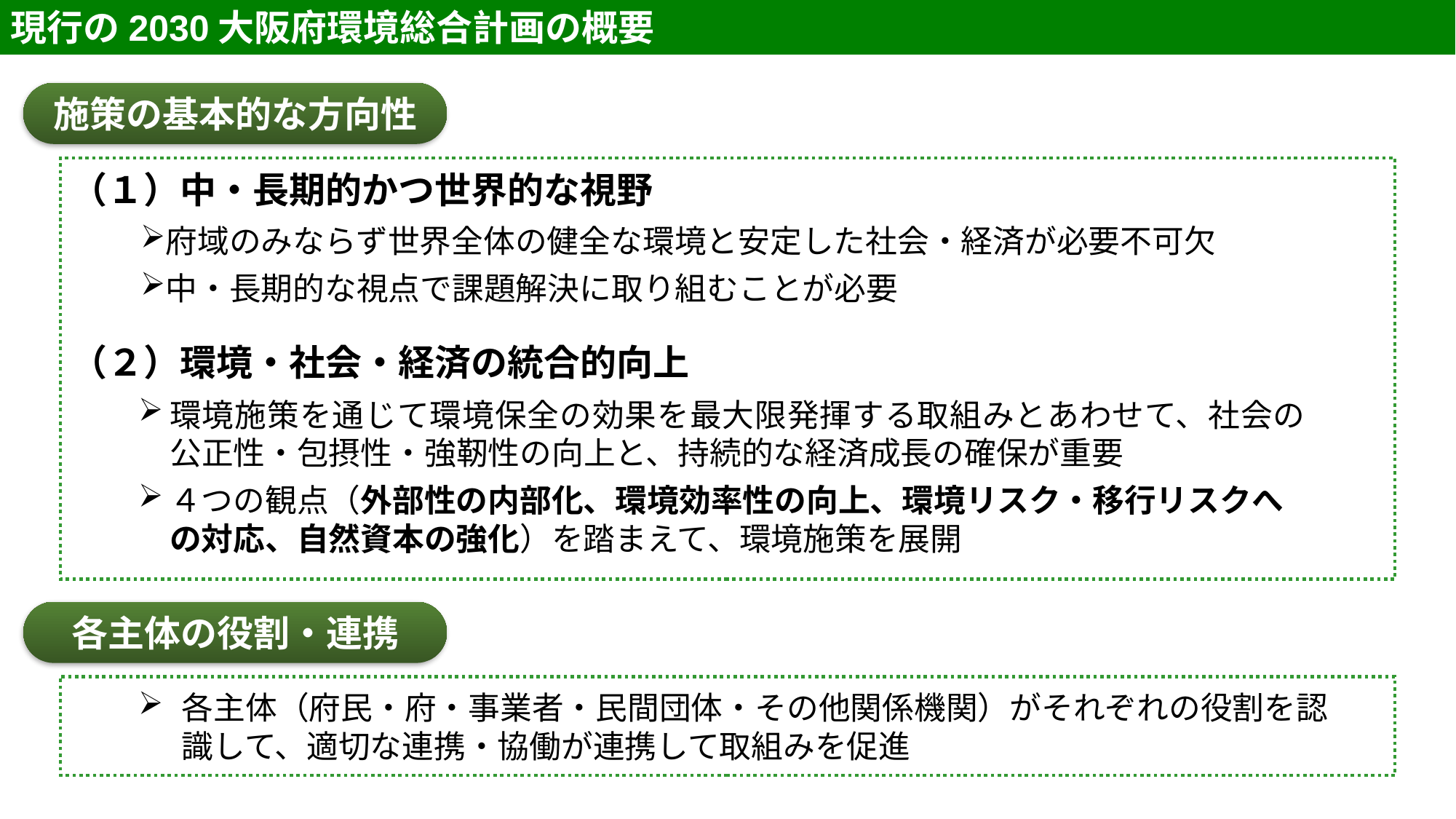

現行の2030大阪府環境総合計画の概要
施策の基本的な方向性

（１）中・長期的かつ世界的な視野
府域のみならず世界全体の健全な環境と安定した社会・経済が必要不可欠
中・長期的な視点で課題解決に取り組むことが必要
（２）環境・社会・経済の統合的向上
環境施策を通じて環境保全の効果を最大限発揮する取組みとあわせて、社会の公正性・包摂性・強靭性の向上と、持続的な経済成長の確保が重要
４つの観点（外部性の内部化、環境効率性の向上、環境リスク・移行リスクへの対応、自然資本の強化）を踏まえて、環境施策を展開
各主体の役割・連携

各主体（府民・府・事業者・民間団体・その他関係機関）がそれぞれの役割を認識して、適切な連携・協働が連携して取組みを促進